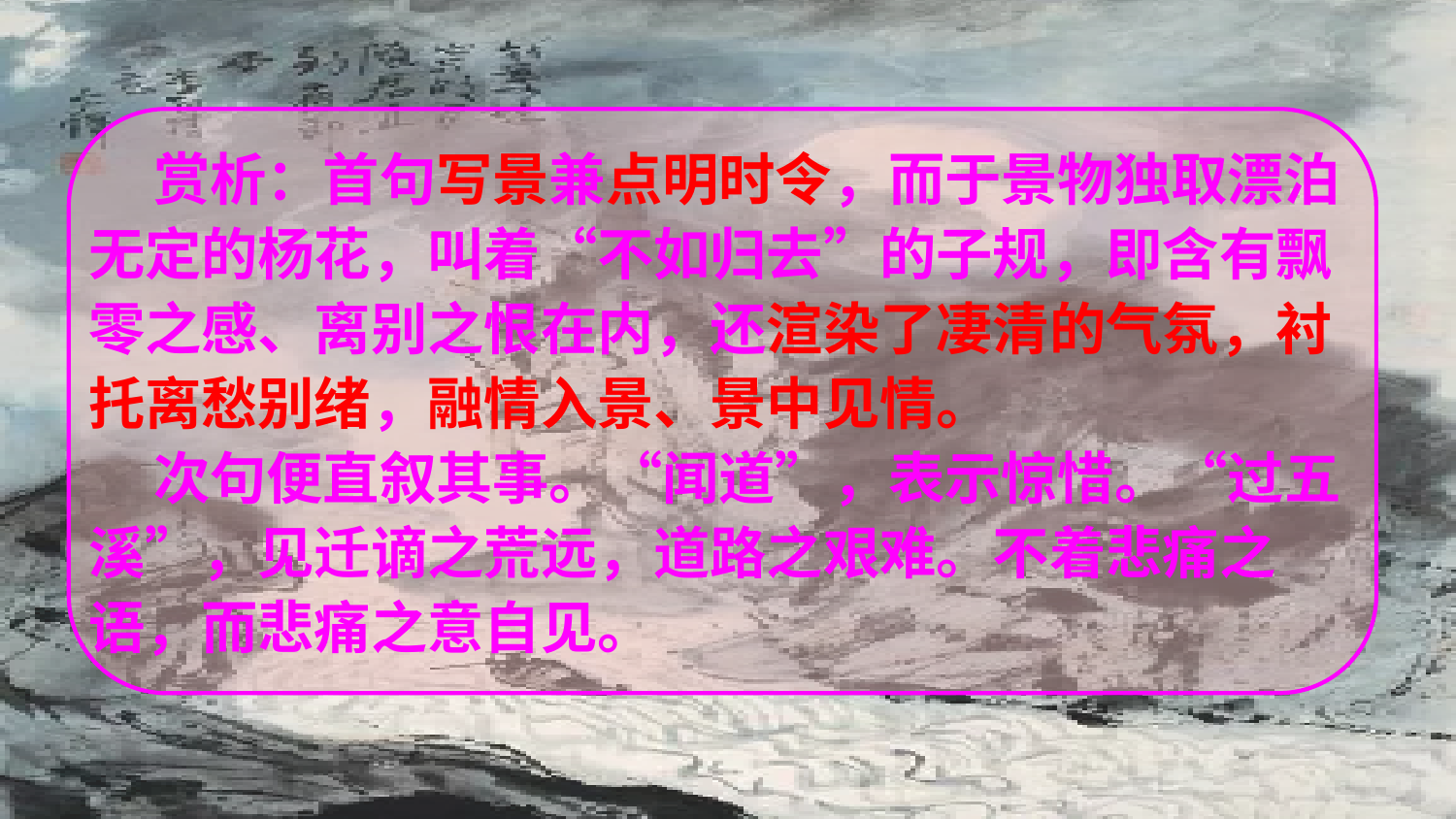

赏析：首句写景兼点明时令，而于景物独取漂泊无定的杨花，叫着“不如归去”的子规，即含有飘零之感、离别之恨在内，还渲染了凄清的气氛，衬托离愁别绪，融情入景、景中见情。
    次句便直叙其事。“闻道”，表示惊惜。“过五溪”，见迁谪之荒远，道路之艰难。不着悲痛之语，而悲痛之意自见。